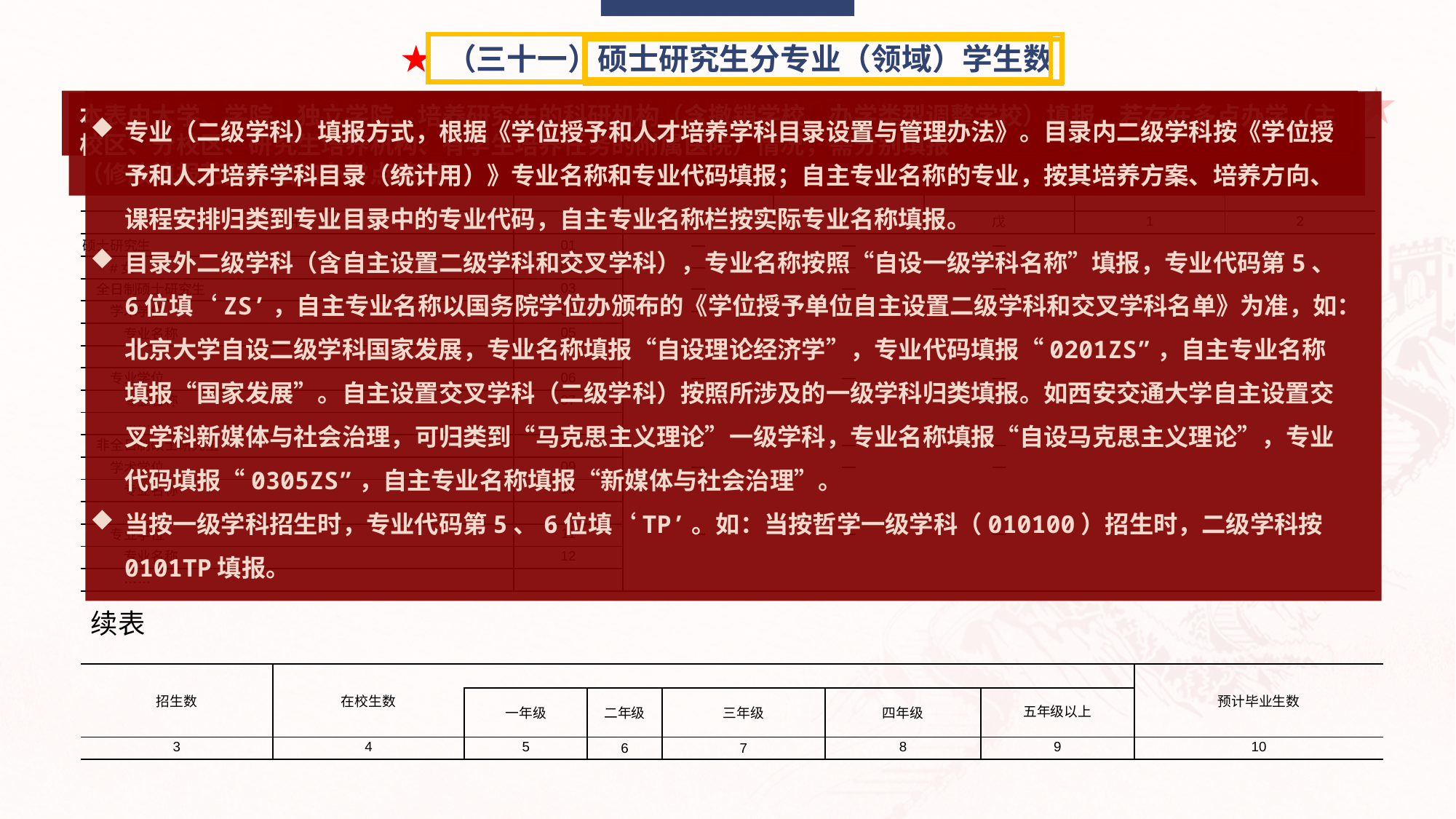

专业（二级学科）填报方式，根据《学位授予和人才培养学科目录设置与管理办法》。目录内二级学科按《学位授予和人才培养学科目录（统计用）》专业名称和专业代码填报；自主专业名称的专业，按其培养方案、培养方向、课程安排归类到专业目录中的专业代码，自主专业名称栏按实际专业名称填报。
目录外二级学科（含自主设置二级学科和交叉学科），专业名称按照“自设一级学科名称”填报，专业代码第5、6位填‘ZS’，自主专业名称以国务院学位办颁布的《学位授予单位自主设置二级学科和交叉学科名单》为准，如：北京大学自设二级学科国家发展，专业名称填报“自设理论经济学”，专业代码填报“0201ZS”，自主专业名称填报“国家发展”。自主设置交叉学科（二级学科）按照所涉及的一级学科归类填报。如西安交通大学自主设置交叉学科新媒体与社会治理，可归类到“马克思主义理论”一级学科，专业名称填报“自设马克思主义理论”，专业代码填报“0305ZS”，自主专业名称填报“新媒体与社会治理”。
当按一级学科招生时，专业代码第5、6位填‘TP’。如：当按哲学一级学科（010100）招生时，二级学科按0101TP填报。
★ （三十一）硕士研究生分专业（领域）学生数

（1）学生本表学生数包括港澳台侨学生。不包括出国和出国预备班的研究生。
（修改填报说明，明确港澳台侨学生统计范围）

本表由大学、学院、独立学院、培养研究生的科研机构（含撤销学校、办学类型调整学校）填报，若存在多点办学（主校区、分校区、研究生培养机构、有学生培养任务的附属医院）情况，需分别填报
（修改填报范围，增加办学点范围）
| 专业名称 | 代码 | 自主专业名称 | 专业代码 | 年制 | 毕业生数 | 授予学位数 |
| --- | --- | --- | --- | --- | --- | --- |
| 甲 | 乙 | 丙 | 丁 | 戊 | 1 | 2 |
| 硕士研究生 | 01 | — | — | — |  |  |
| #女 | 02 | — | — | — |  |  |
| 全日制硕士研究生 | 03 | — | — | — |  |  |
| 学术学位 | 04 | — | — | — |  |  |
| 专业名称 | 05 |  |  |  |  |  |
| …… |  |  |  |  |  |  |
| 专业学位 | 06 | — | — | — |  |  |
| 专业名称 | 07 |  |  |  |  |  |
| …… |  |  |  |  |  |  |
| 非全日制硕士研究生 | 08 | — | — | — |  |  |
| 学术学位 | 09 | — | — | — |  |  |
| 专业名称 | 10 |  |  |  |  |  |
| …… |  |  |  |  |  |  |
| 专业学位 | 11 | — | — | — |  |  |
| 专业名称 | 12 |  |  |  |  |  |
| …… |  |  |  |  |  |  |
续表
| 招生数 | 在校生数 |  |  |  |  |  |  | 预计毕业生数 |
| --- | --- | --- | --- | --- | --- | --- | --- | --- |
|  |  | 一年级 | 二年级 | 三年级 |  | 四年级 | 五年级以上 |  |
| 3 | 4 | 5 | 6 | 7 |  | 8 | 9 | 10 |